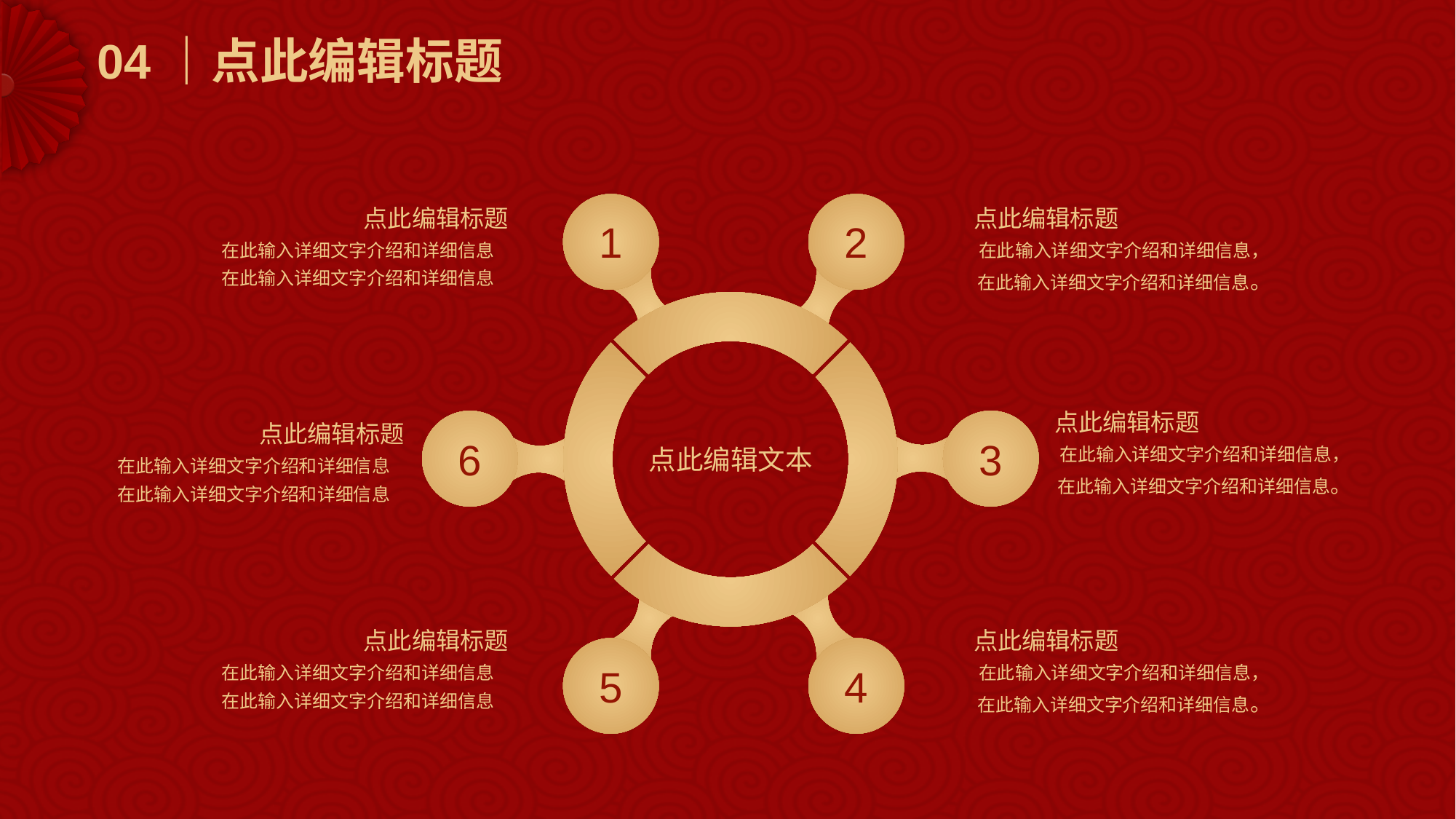

04｜点此编辑标题
1

2

点此编辑标题
在此输入详细文字介绍和详细信息
在此输入详细文字介绍和详细信息
点此编辑标题
在此输入详细文字介绍和详细信息，
在此输入详细文字介绍和详细信息。

点此编辑标题
在此输入详细文字介绍和详细信息，
在此输入详细文字介绍和详细信息。
点此编辑标题
在此输入详细文字介绍和详细信息
在此输入详细文字介绍和详细信息

6

3
点此编辑文本

5

4
点此编辑标题
在此输入详细文字介绍和详细信息
在此输入详细文字介绍和详细信息
点此编辑标题
在此输入详细文字介绍和详细信息，
在此输入详细文字介绍和详细信息。